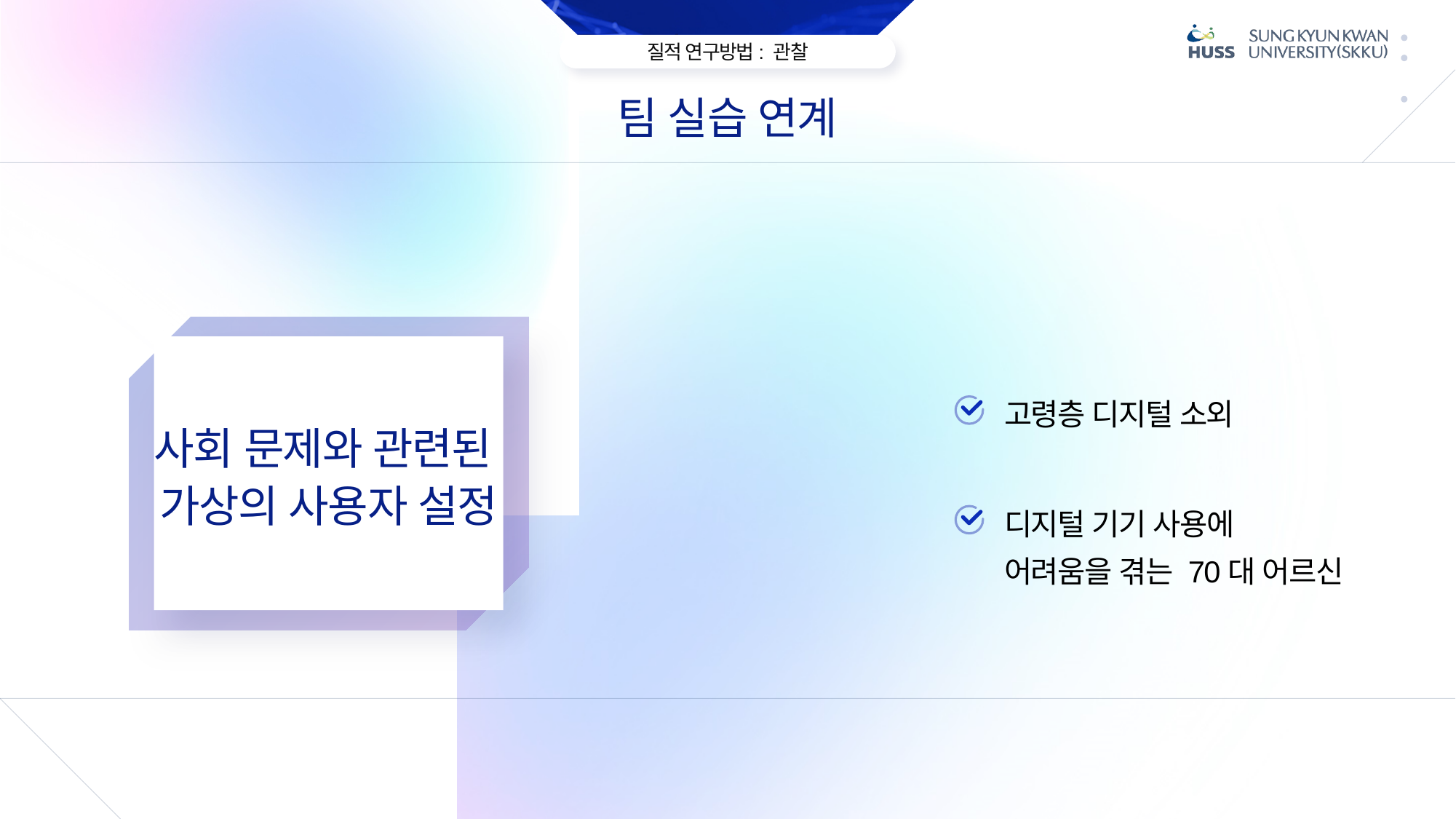

팀 실습 연계

사회 문제와 관련된
가상의 사용자 설정
고령층 디지털 소외

디지털 기기 사용에 어려움을 겪는 70대 어르신